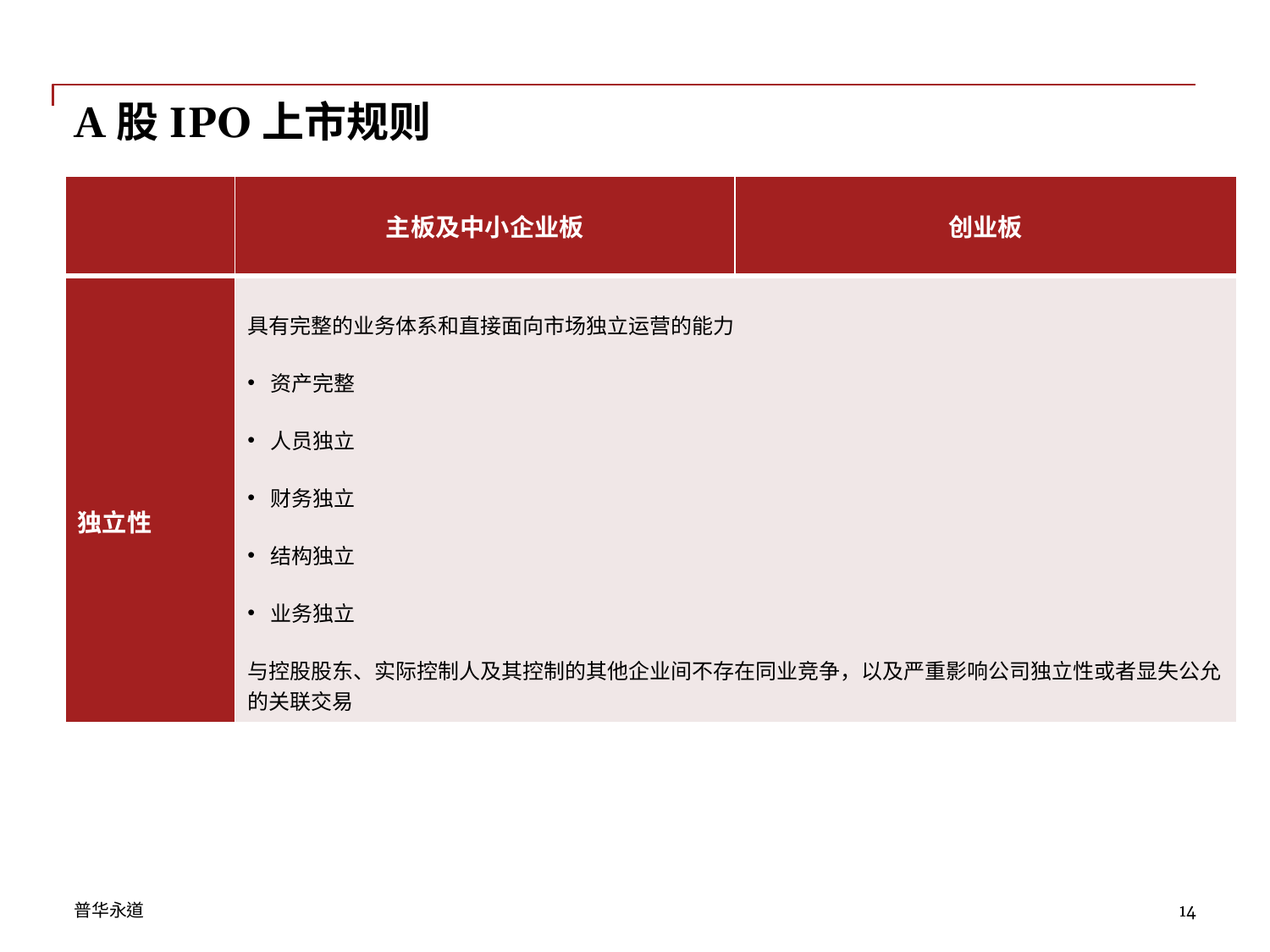

# A股IPO上市规则
|  | 主板及中小企业板 | 创业板 |
| --- | --- | --- |
| 独立性 | 具有完整的业务体系和直接面向市场独立运营的能力 资产完整 人员独立 财务独立 结构独立 业务独立 与控股股东、实际控制人及其控制的其他企业间不存在同业竞争，以及严重影响公司独立性或者显失公允的关联交易 |  |
14